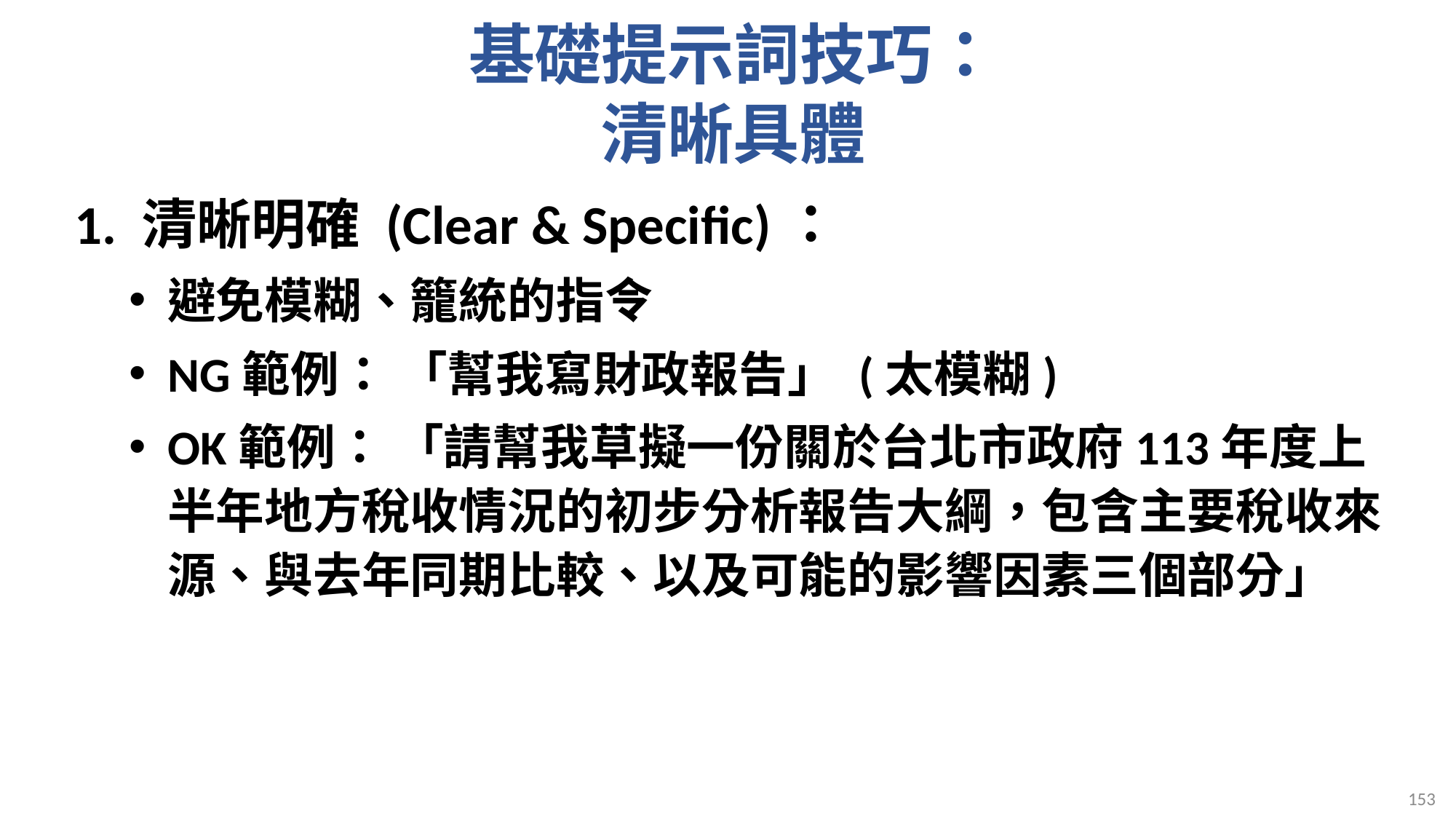

# 基礎提示詞技巧： 清晰具體
1. 清晰明確 (Clear & Specific)：
避免模糊、籠統的指令
NG範例： 「幫我寫財政報告」 (太模糊)
OK範例： 「請幫我草擬一份關於台北市政府113年度上半年地方稅收情況的初步分析報告大綱，包含主要稅收來源、與去年同期比較、以及可能的影響因素三個部分」
153